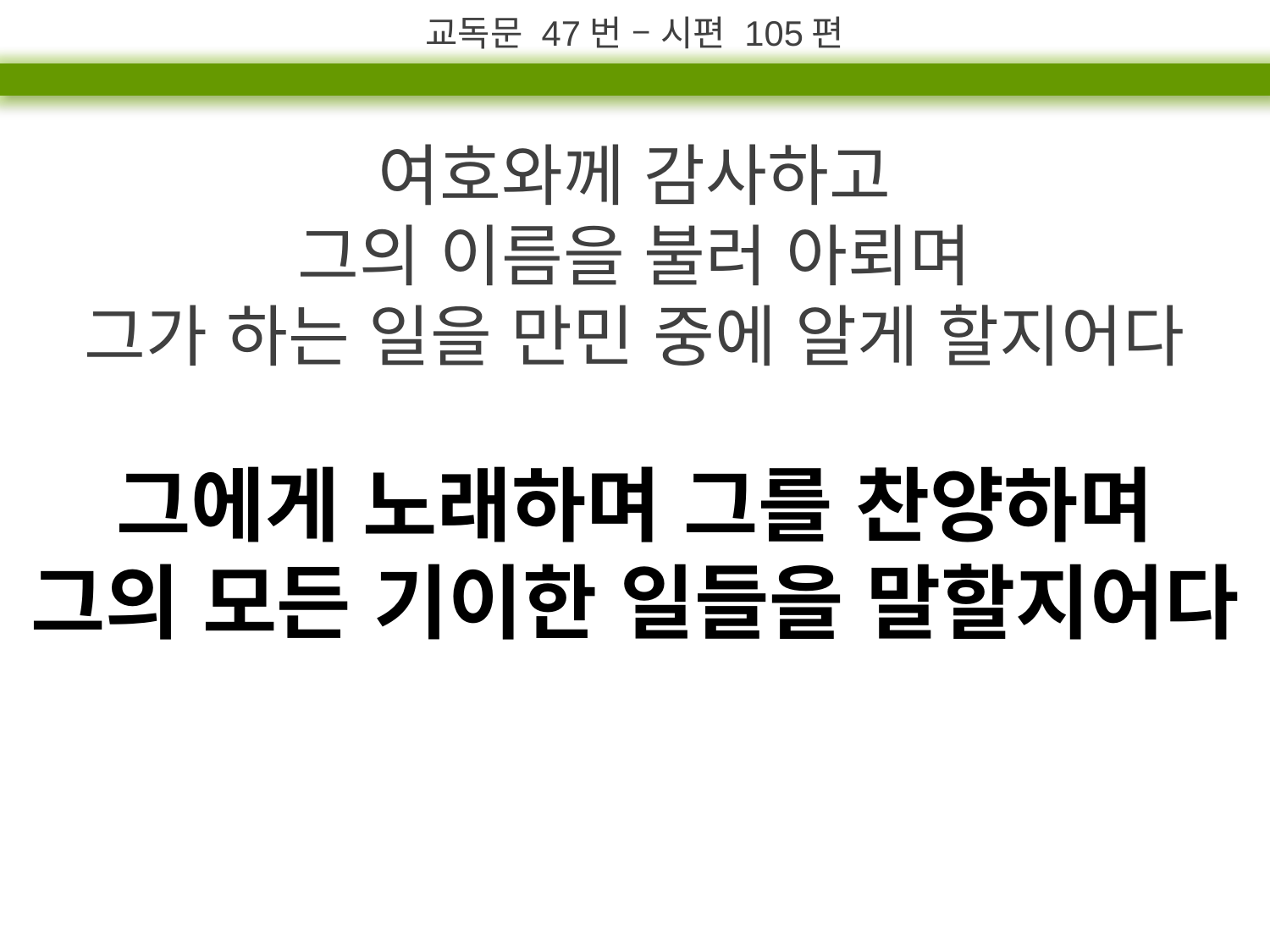

교독문 47번 – 시편 105편

여호와께 감사하고
그의 이름을 불러 아뢰며
그가 하는 일을 만민 중에 알게 할지어다
그에게 노래하며 그를 찬양하며
그의 모든 기이한 일들을 말할지어다